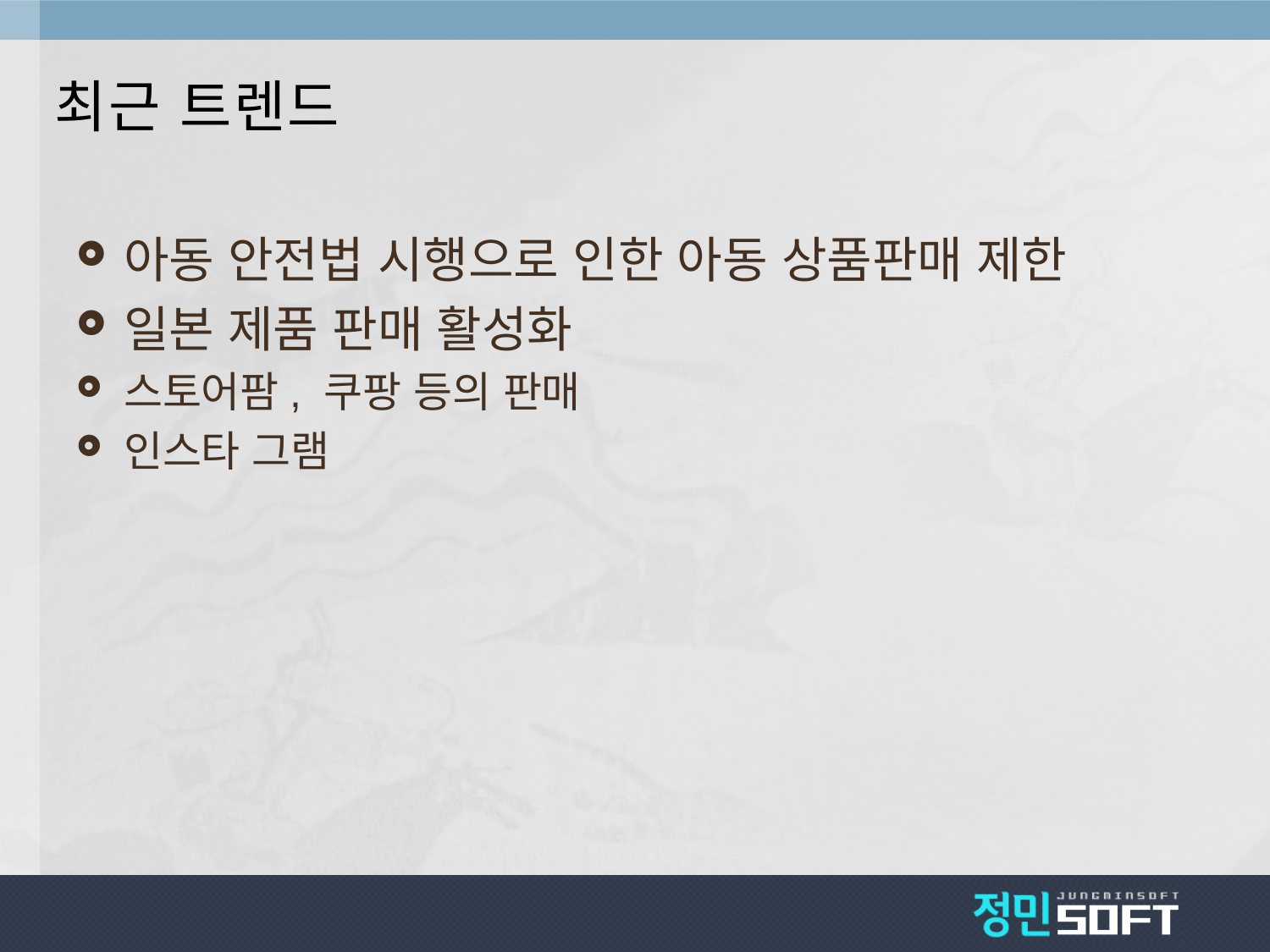

# 최근 트렌드
아동 안전법 시행으로 인한 아동 상품판매 제한
일본 제품 판매 활성화
스토어팜, 쿠팡 등의 판매
인스타 그램